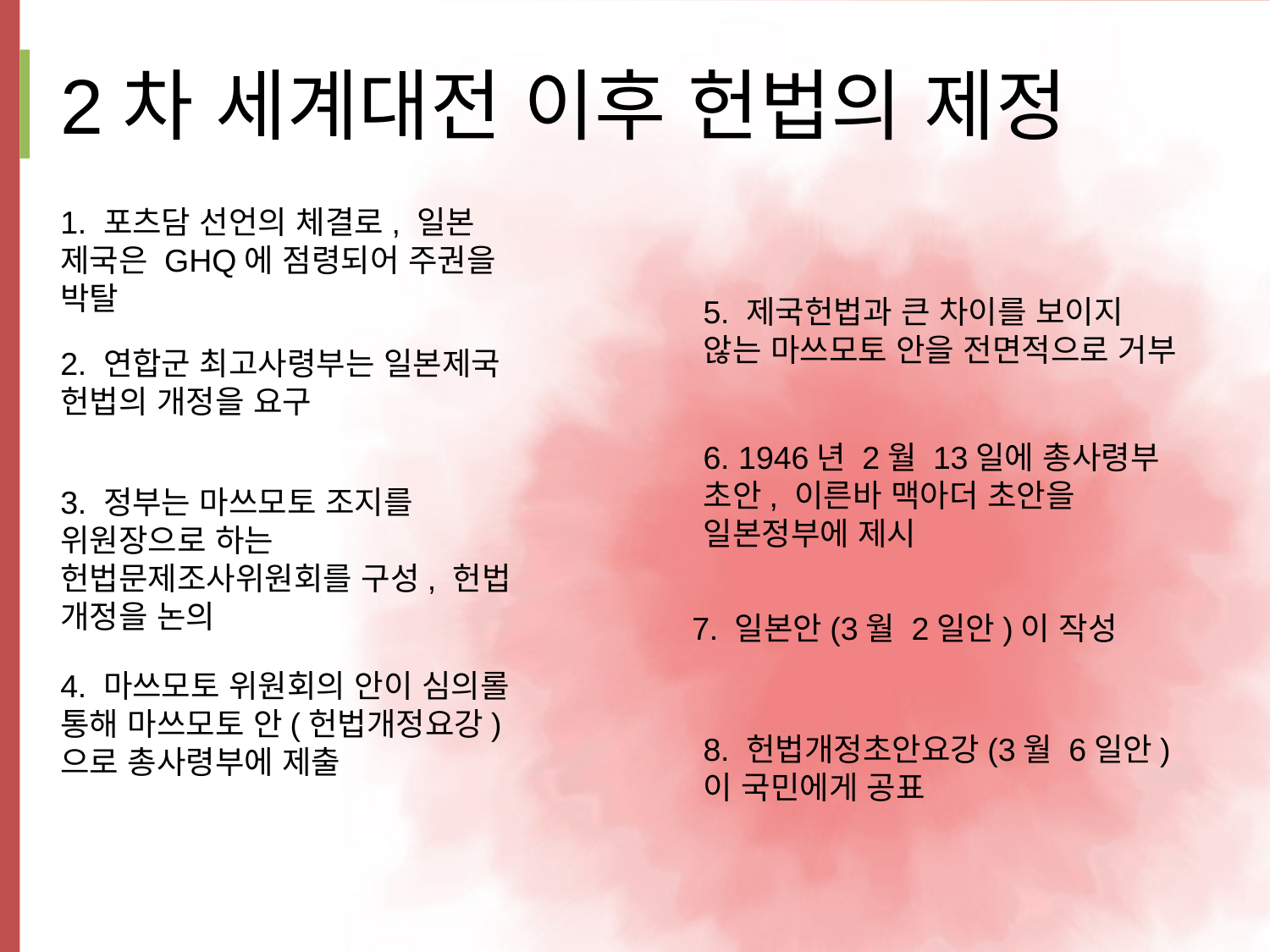

# 2차 세계대전 이후 헌법의 제정
1. 포츠담 선언의 체결로, 일본 제국은 GHQ에 점령되어 주권을 박탈
5. 제국헌법과 큰 차이를 보이지 않는 마쓰모토 안을 전면적으로 거부
2. 연합군 최고사령부는 일본제국 헌법의 개정을 요구
6. 1946년 2월 13일에 총사령부 초안, 이른바 맥아더 초안을 일본정부에 제시
3. 정부는 마쓰모토 조지를 위원장으로 하는 헌법문제조사위원회를 구성, 헌법 개정을 논의
7. 일본안(3월 2일안)이 작성
4. 마쓰모토 위원회의 안이 심의롤 통해 마쓰모토 안(헌법개정요강)으로 총사령부에 제출
8. 헌법개정초안요강(3월 6일안)이 국민에게 공표